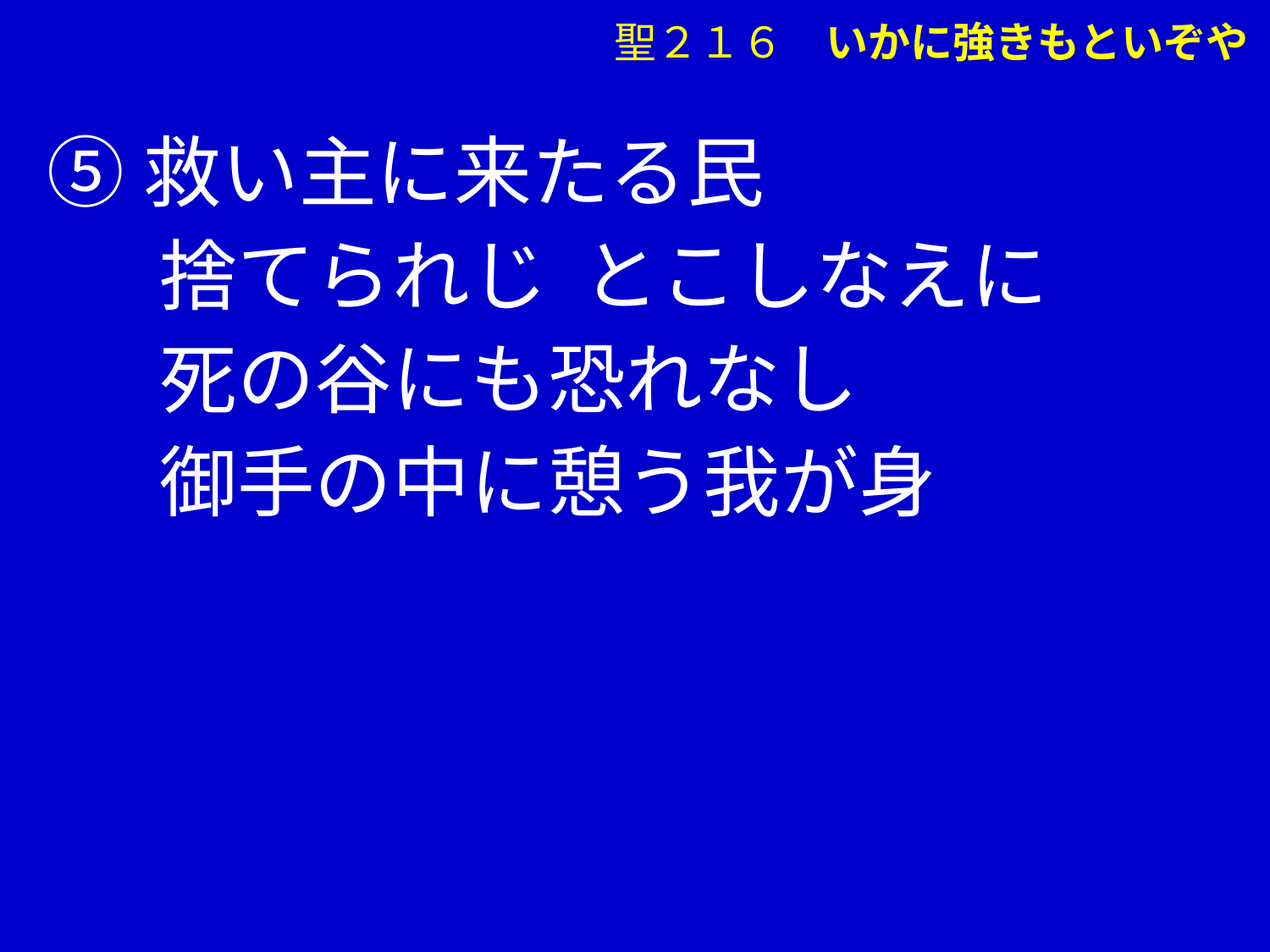

聖２１６　いかに強きもといぞや
  ⑤救い主に来たる民
　    捨てられじ  とこしなえに
　    死の谷にも恐れなし
　    御手の中に憩う我が身